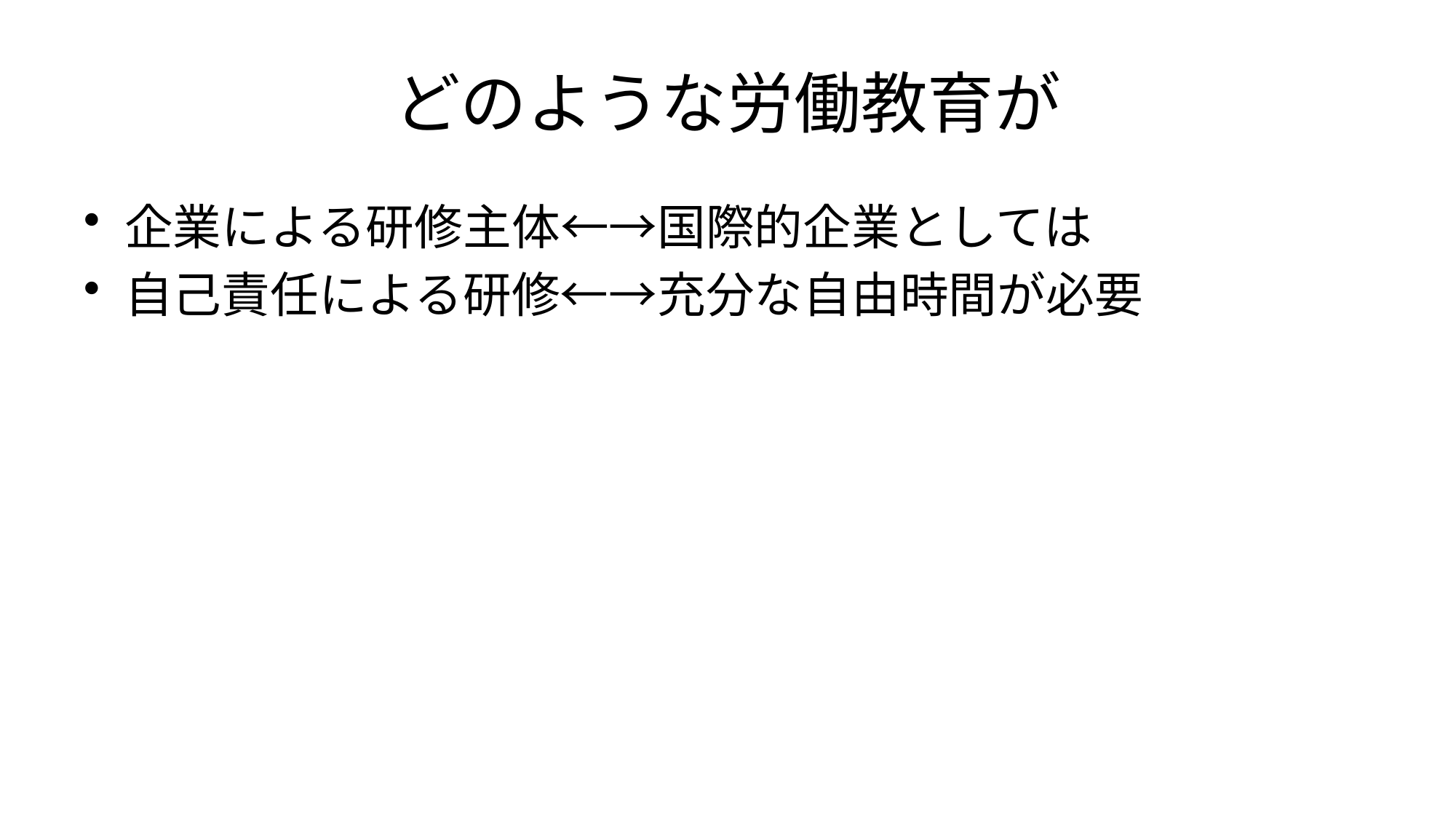

# どのような労働教育が
企業による研修主体←→国際的企業としては
自己責任による研修←→充分な自由時間が必要